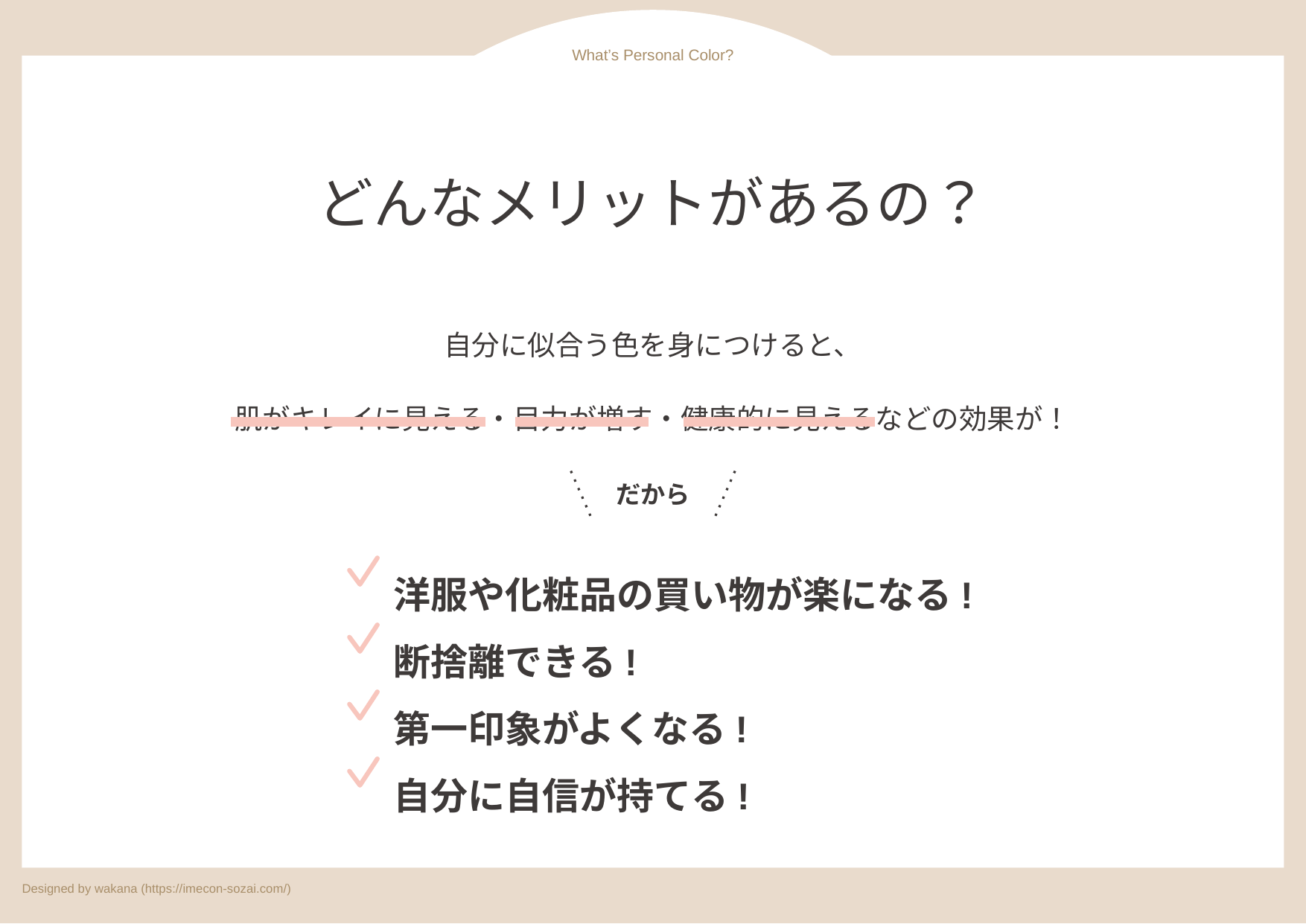

# どんなメリットがあるの？
自分に似合う色を身につけると、
肌がキレイに見える・目力が増す・健康的に見えるなどの効果が！
だから
洋服や化粧品の買い物が楽になる!
断捨離できる!
第一印象がよくなる!
自分に自信が持てる!